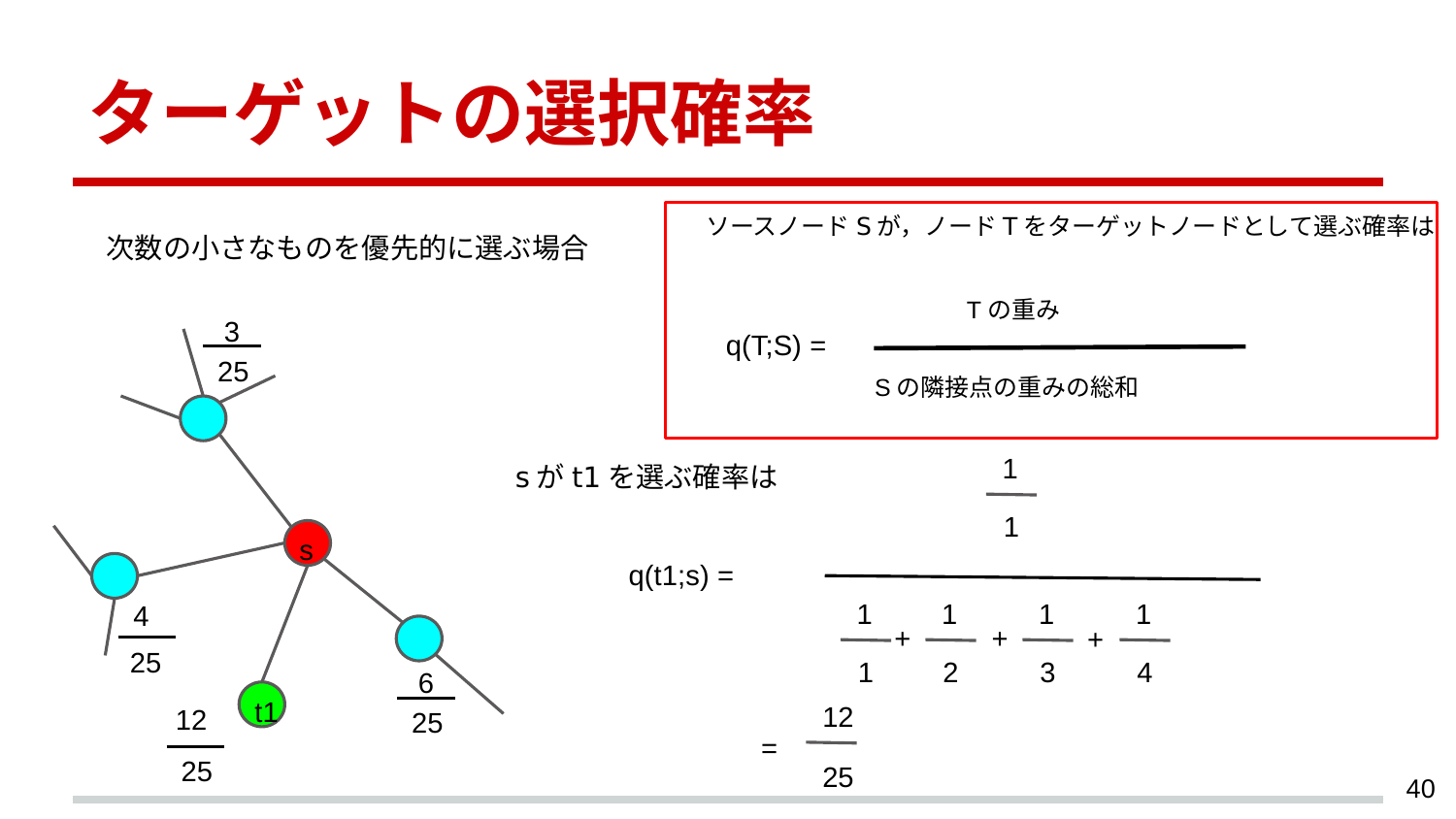

# ターゲットの選択確率
ソースノードSが，ノードTをターゲットノードとして選ぶ確率は

次数の小さなものを優先的に選ぶ場合
Tの重み
3
q(T;S) =

25
Sの隣接点の重みの総和

1
sがt1を選ぶ確率は
1
s

q(t1;s) =

1
1
1
1
4
+
+
+

25

1
2
3
4
6
t1

12
12
25
=
25
25
40